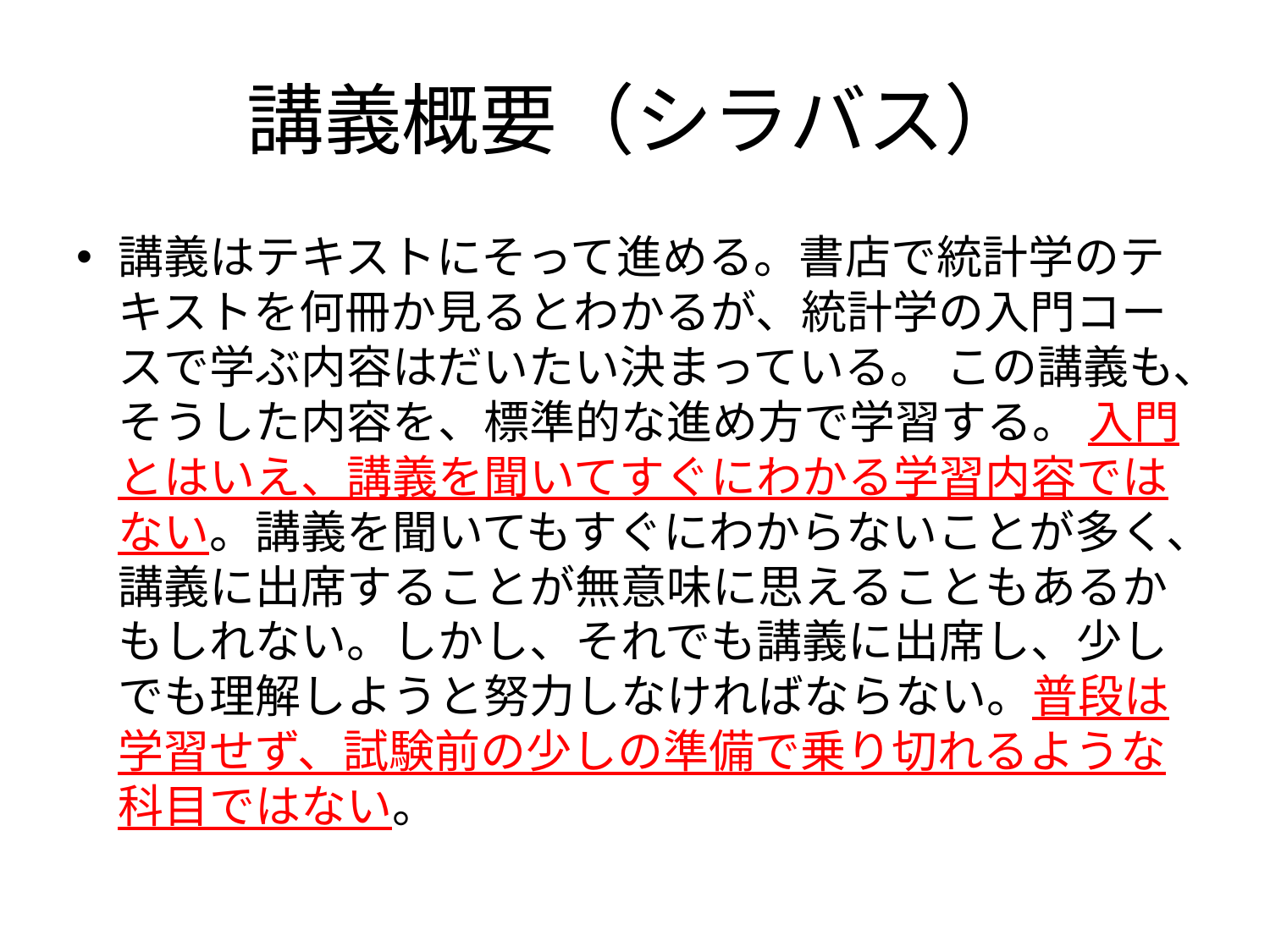

# 講義概要（シラバス）
講義はテキストにそって進める。書店で統計学のテキストを何冊か見るとわかるが、統計学の入門コースで学ぶ内容はだいたい決まっている。 この講義も、そうした内容を、標準的な進め方で学習する。 入門とはいえ、講義を聞いてすぐにわかる学習内容ではない。講義を聞いてもすぐにわからないことが多く、講義に出席することが無意味に思えることもあるかもしれない。しかし、それでも講義に出席し、少しでも理解しようと努力しなければならない。普段は学習せず、試験前の少しの準備で乗り切れるような科目ではない。